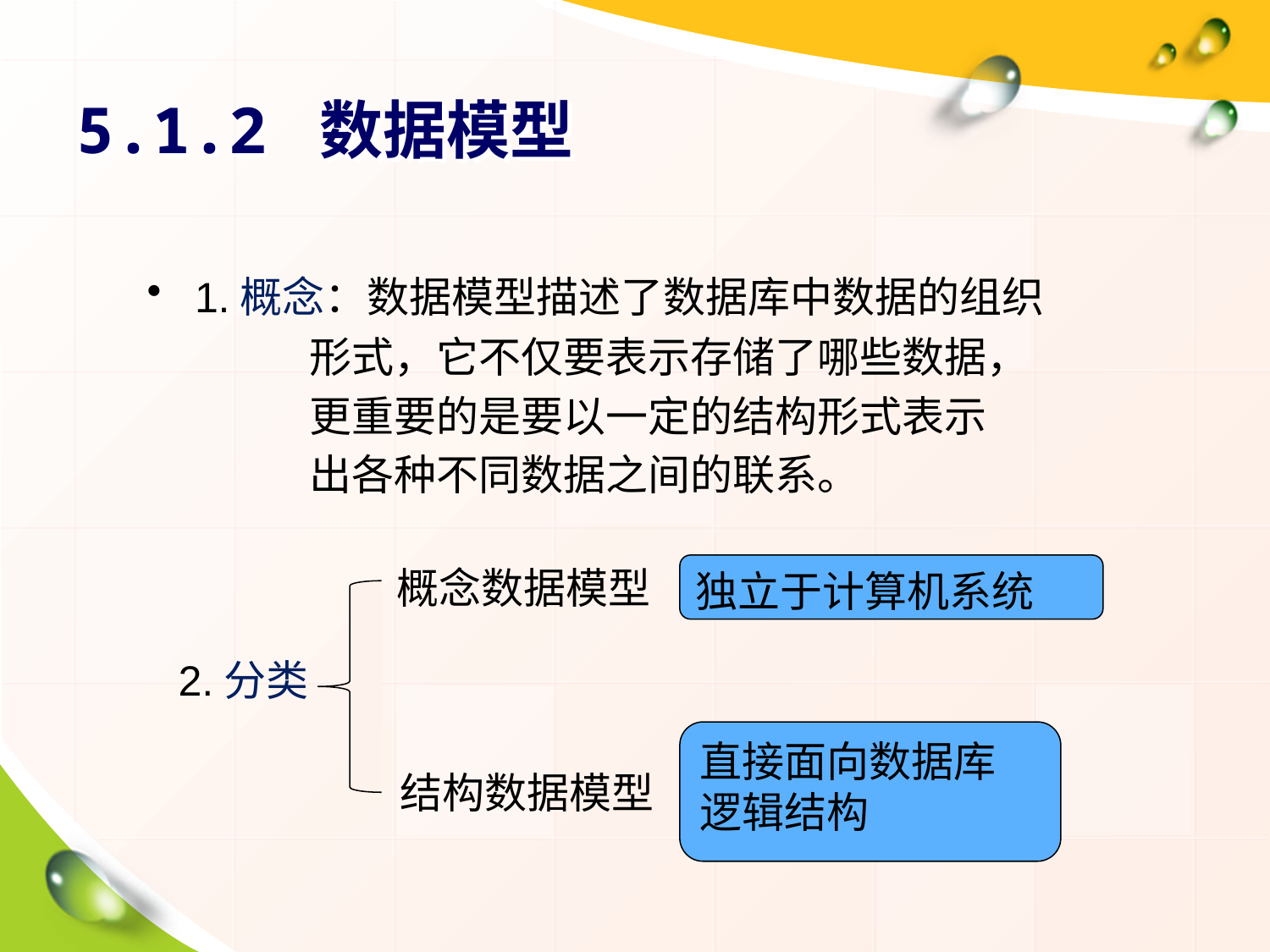

# 5.1.2 数据模型
1.概念：数据模型描述了数据库中数据的组织
                形式，它不仅要表示存储了哪些数据，
                更重要的是要以一定的结构形式表示
                出各种不同数据之间的联系。

 2.分类
概念数据模型
独立于计算机系统

直接面向数据库
逻辑结构
结构数据模型